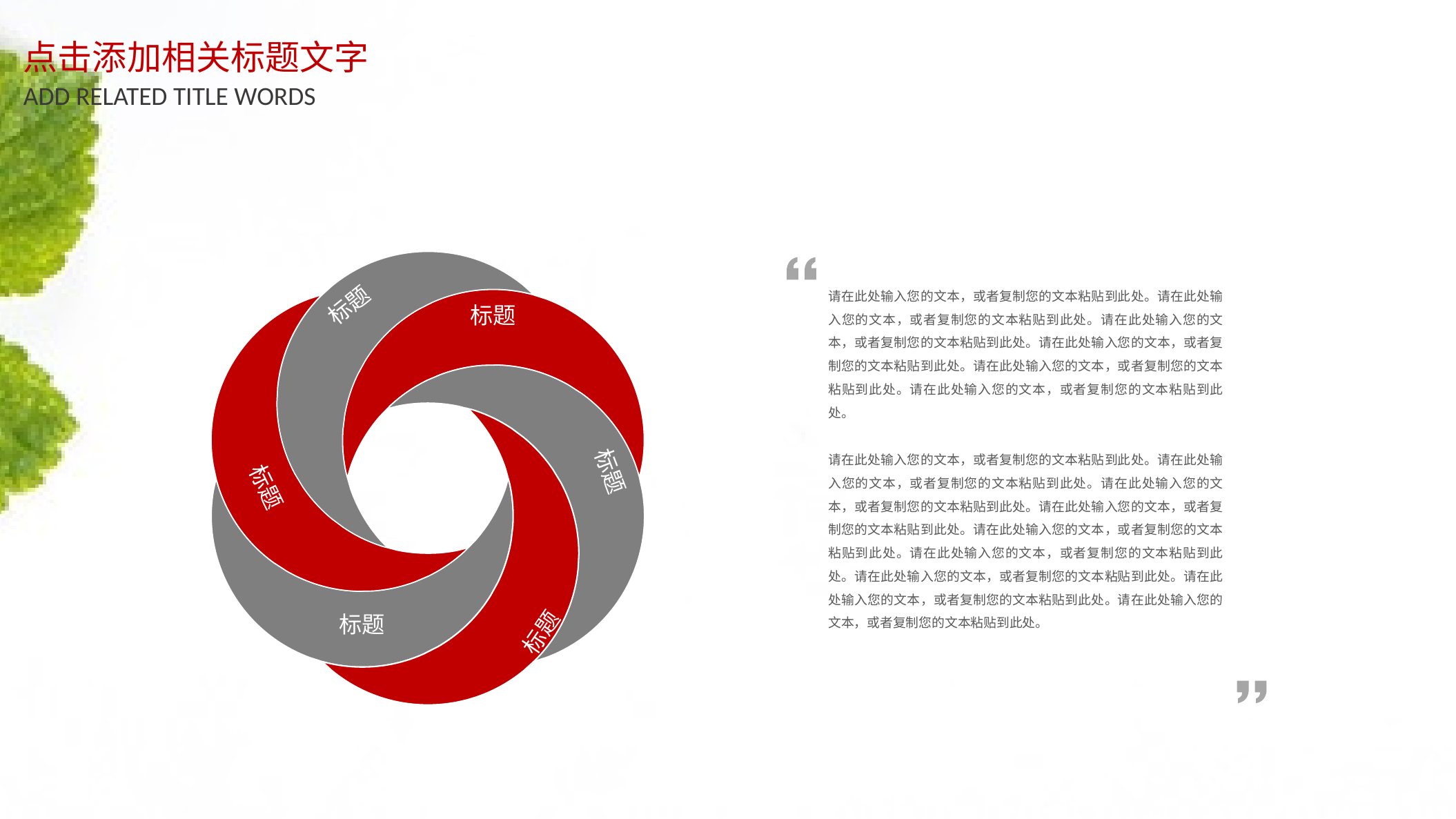

点击添加相关标题文字
ADD RELATED TITLE WORDS

标题
请在此处输入您的文本，或者复制您的文本粘贴到此处。请在此处输入您的文本，或者复制您的文本粘贴到此处。请在此处输入您的文本，或者复制您的文本粘贴到此处。请在此处输入您的文本，或者复制您的文本粘贴到此处。请在此处输入您的文本，或者复制您的文本粘贴到此处。请在此处输入您的文本，或者复制您的文本粘贴到此处。
请在此处输入您的文本，或者复制您的文本粘贴到此处。请在此处输入您的文本，或者复制您的文本粘贴到此处。请在此处输入您的文本，或者复制您的文本粘贴到此处。请在此处输入您的文本，或者复制您的文本粘贴到此处。请在此处输入您的文本，或者复制您的文本粘贴到此处。请在此处输入您的文本，或者复制您的文本粘贴到此处。请在此处输入您的文本，或者复制您的文本粘贴到此处。请在此处输入您的文本，或者复制您的文本粘贴到此处。请在此处输入您的文本，或者复制您的文本粘贴到此处。
标题
标题
标题
标题

标题